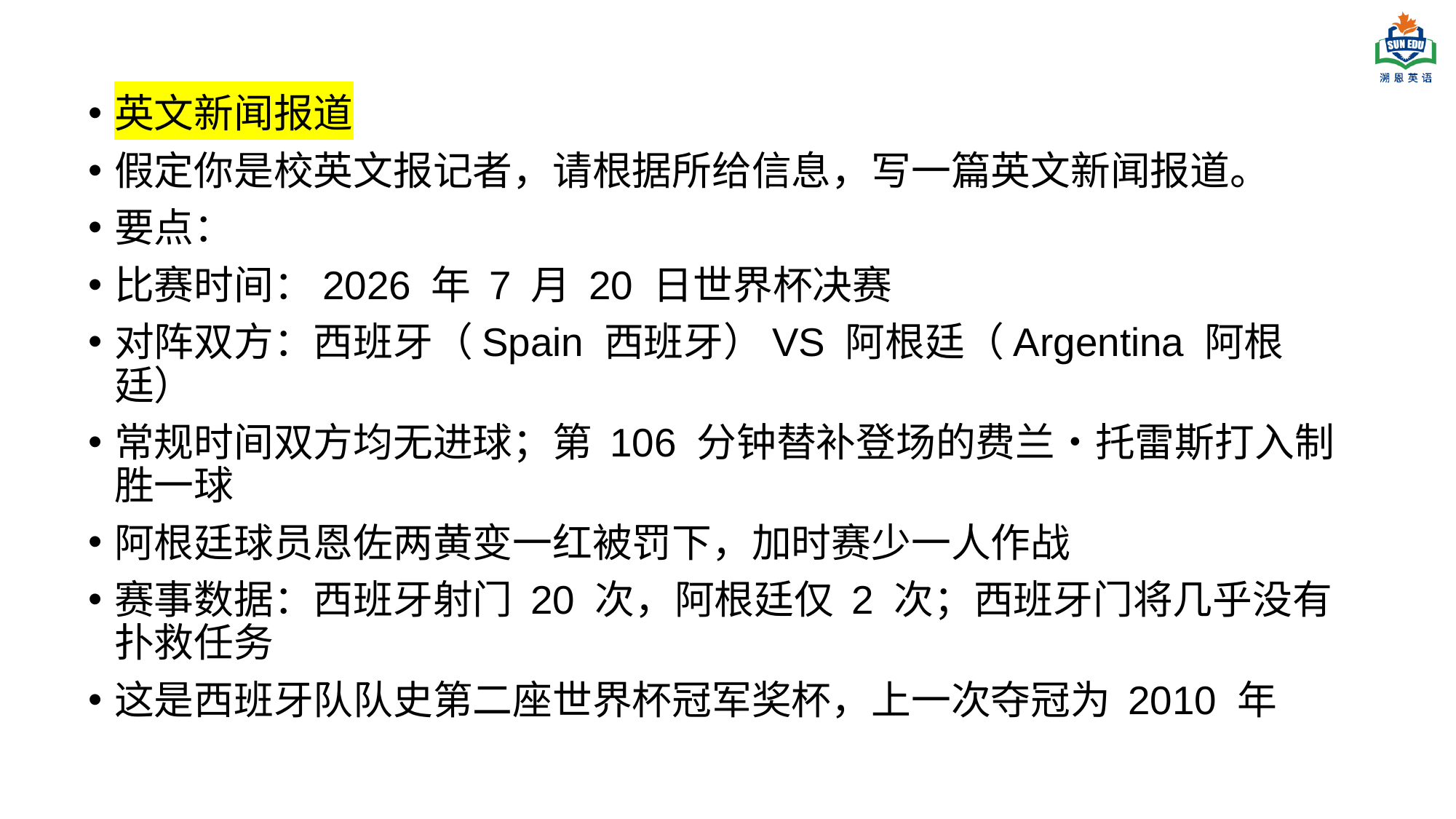

英文新闻报道
假定你是校英文报记者，请根据所给信息，写一篇英文新闻报道。
要点：
比赛时间：2026 年 7 月 20 日世界杯决赛
对阵双方：西班牙（Spain 西班牙）VS 阿根廷（Argentina 阿根廷）
常规时间双方均无进球；第 106 分钟替补登场的费兰・托雷斯打入制胜一球
阿根廷球员恩佐两黄变一红被罚下，加时赛少一人作战
赛事数据：西班牙射门 20 次，阿根廷仅 2 次；西班牙门将几乎没有扑救任务
这是西班牙队队史第二座世界杯冠军奖杯，上一次夺冠为 2010 年